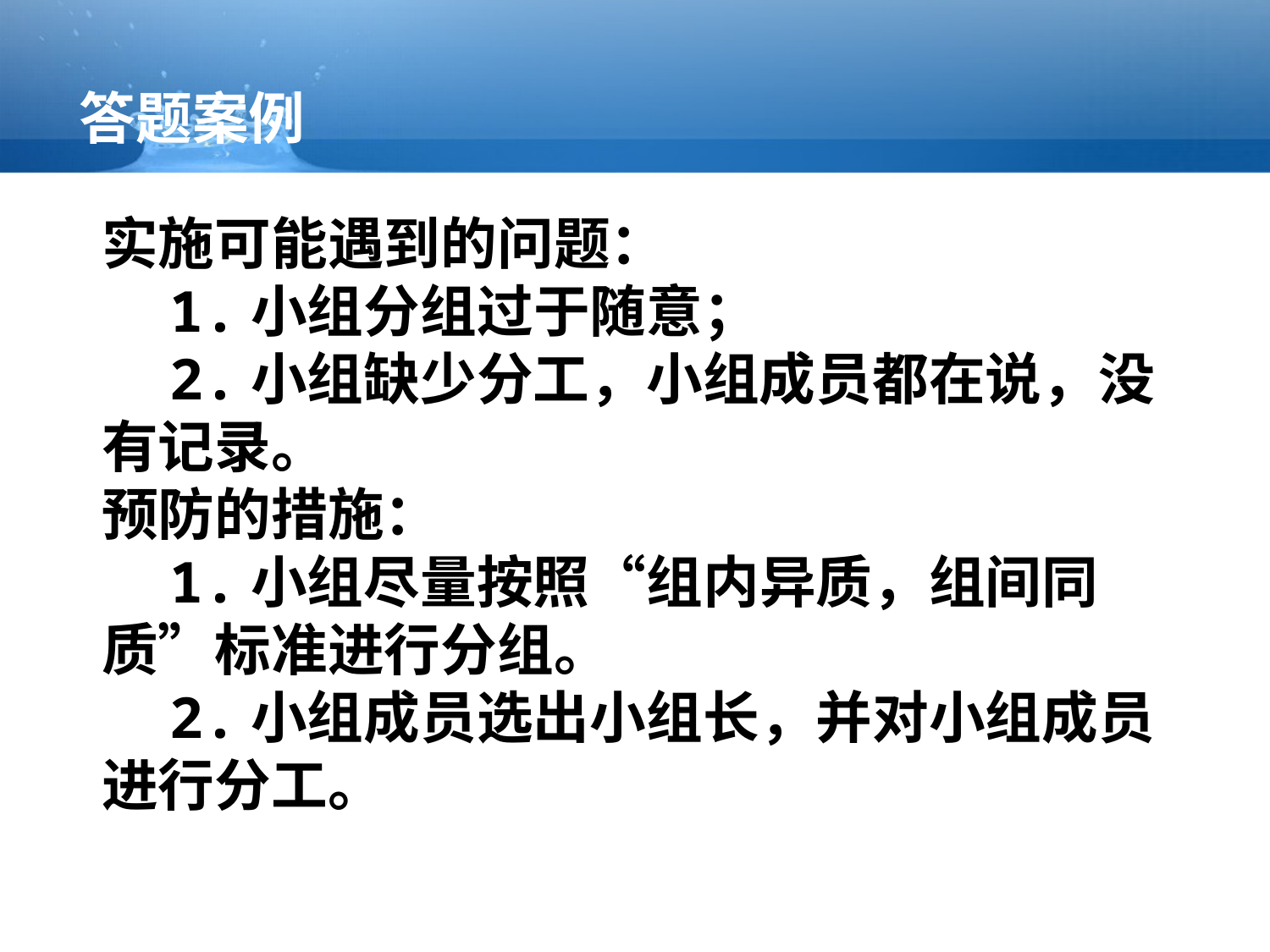

答题案例
实施可能遇到的问题：
  1.小组分组过于随意；
  2.小组缺少分工，小组成员都在说，没有记录。
预防的措施：
  1.小组尽量按照“组内异质，组间同质”标准进行分组。
  2.小组成员选出小组长，并对小组成员进行分工。